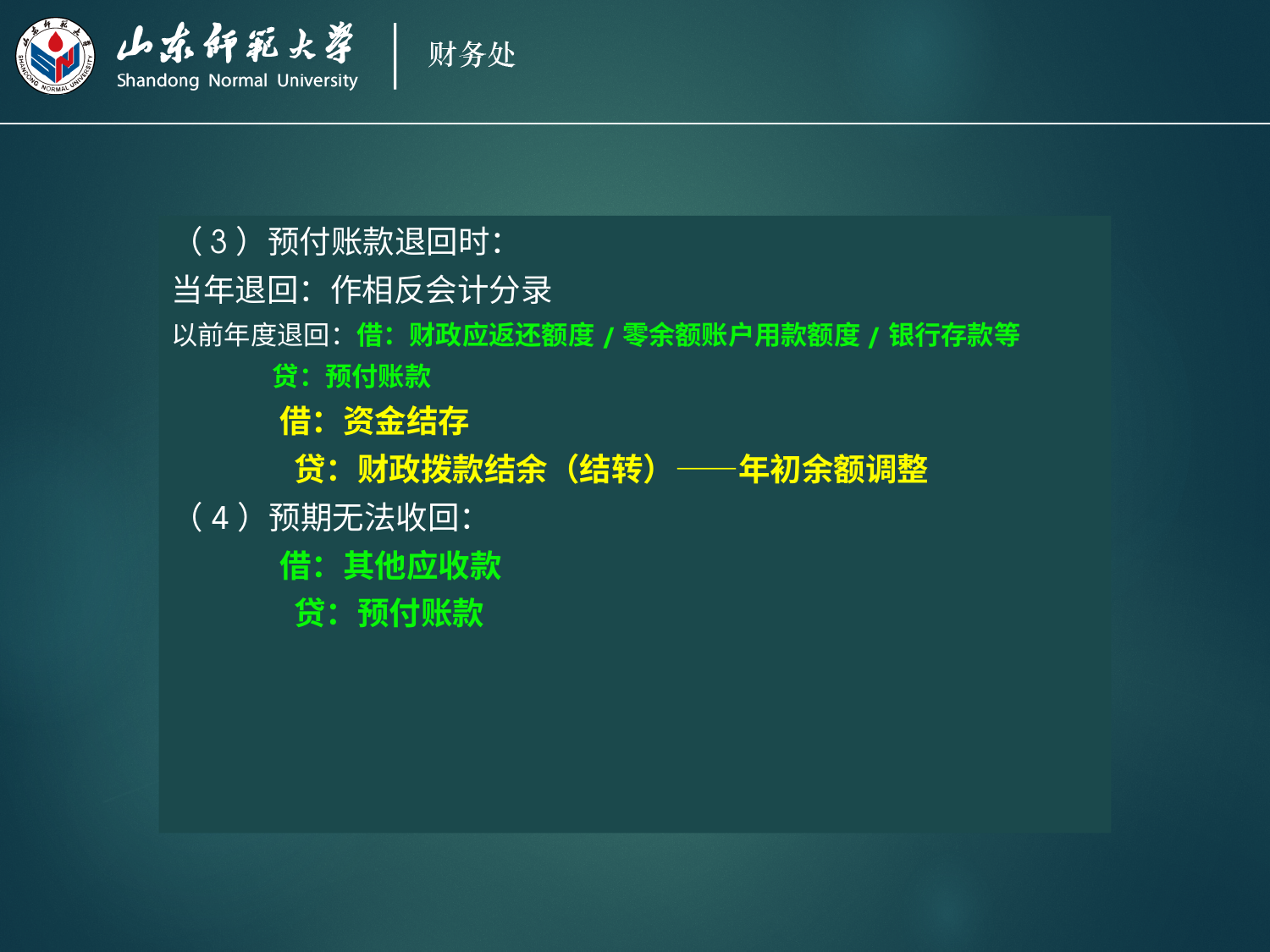

（3）预付账款退回时：
当年退回：作相反会计分录
以前年度退回：借：财政应返还额度/零余额账户用款额度/银行存款等
                贷：预付账款
              借：资金结存
                贷：财政拨款结余（结转）——年初余额调整
（4）预期无法收回：
              借：其他应收款
                贷：预付账款